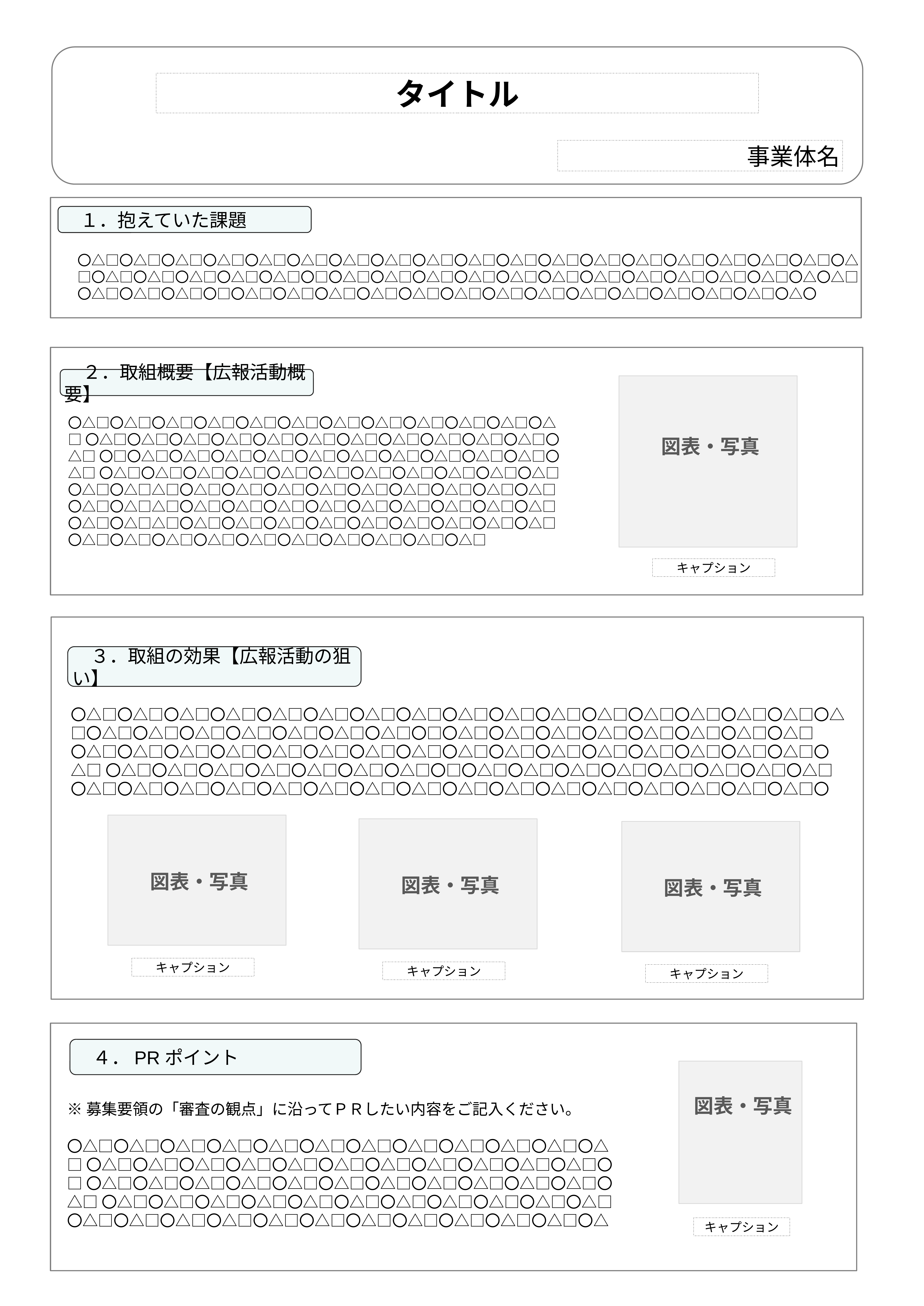

タイトル
事業体名

　１．抱えていた課題
〇△□〇△□〇△□〇△□〇△□〇△□〇△□〇△□〇△□〇△□〇△□〇△□〇△□〇△□〇△□〇△□〇△□〇△□〇△□〇△□〇△□〇△□〇△□〇△□〇□〇△□〇△□〇△□〇△□〇△□〇△□〇△□〇△□〇△□〇△□〇△□〇△〇△□〇△□〇△□〇△□〇□〇△□〇△□〇△□〇△□〇△□〇△□〇△□〇△□〇△□〇△□〇△□〇△□〇△□〇△〇

　２．取組概要【広報活動概要】

図表・写真
キャプション
〇△□〇△□〇△□〇△□〇△□〇△□〇△□〇△□〇△□〇△□〇△□〇△
□〇△□〇△□〇△□〇△□〇△□〇△□〇△□〇△□〇△□〇△□〇△□〇
△□〇□〇△□〇△□〇△□〇△□〇△□〇△□〇△□〇△□〇△□〇△□〇
△□〇△□〇△□〇△□〇△□〇△□〇△□〇△□〇△□〇△□〇△□〇△□
〇△□〇△□△□〇△□〇△□〇△□〇△□〇△□〇△□〇△□〇△□〇△□
〇△□〇△□△□〇△□〇△□〇△□〇△□〇△□〇△□〇△□〇△□〇△□
〇△□〇△□△□〇△□〇△□〇△□〇△□〇△□〇△□〇△□〇△□〇△□
〇△□〇△□〇△□〇△□〇△□〇△□〇△□〇△□〇△□〇△□

　３．取組の効果【広報活動の狙い】
〇△□〇△□〇△□〇△□〇△□〇△□〇△□〇△□〇△□〇△□〇△□〇△□〇△□〇△□〇△□〇△□〇△□〇△□〇△□〇△□〇△□〇△□〇△□〇△□〇□〇△□〇△□〇△□〇△□〇△□〇△□〇△□〇△□
〇△□〇△□〇△□〇△□〇△□〇△□〇△□〇△□〇△□〇△□〇△□〇△□〇△□〇△□〇△□〇△□〇
△□〇△□〇△□〇△□〇△□〇△□〇△□〇△□〇□〇△□〇△□〇△□〇△□〇△□〇△□〇△□〇△□
〇△□〇△□〇△□〇△□〇△□〇△□〇△□〇△□〇△□〇△□〇△□〇△□〇△□〇△□〇△□〇△□〇

図表・写真
キャプション

図表・写真
キャプション

図表・写真
キャプション
結果 １ / 症例１

　４．PRポイント

図表・写真
※募集要領の「審査の観点」に沿ってＰＲしたい内容をご記入ください。

〇△□〇△□〇△□〇△□〇△□〇△□〇△□〇△□〇△□〇△□〇△□〇△
□〇△□〇△□〇△□〇△□〇△□〇△□〇△□〇△□〇△□〇△□〇△□〇
□〇△□〇△□〇△□〇△□〇△□〇△□〇△□〇△□〇△□〇△□〇△□〇
△□〇△□〇△□〇△□〇△□〇△□〇△□〇△□〇△□〇△□〇△□〇△□
〇△□〇△□〇△□〇△□〇△□〇△□〇△□〇△□〇△□〇△□〇△□〇△
キャプション